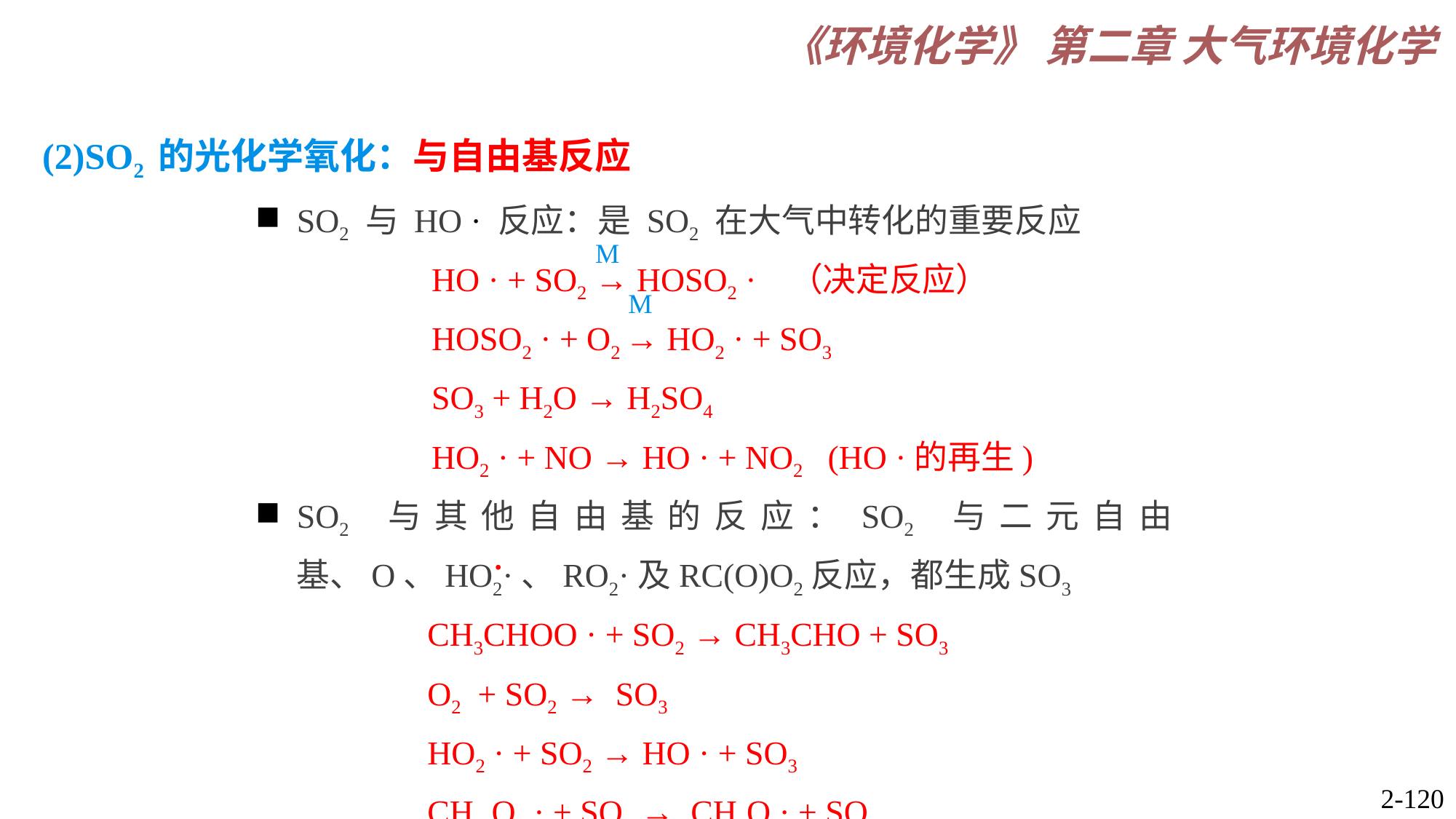

(2)SO2 的光化学氧化：与自由基反应
SO2 与 HO · 反应：是 SO2 在大气中转化的重要反应
                     HO · + SO2 → HOSO2 ·   （决定反应）
                     HOSO2 · + O2 → HO2 · + SO3
                     SO3 + H2O → H2SO4
                     HO2 · + NO → HO · + NO2   (HO ·的再生)
SO2 与其他自由基的反应：SO2 与二元自由基、O、HO2·、RO2·及RC(O)O2反应，都生成SO3
CH3CHOO · + SO2 → CH3CHO + SO3
O2  + SO2 →  SO3
HO2 · + SO2 → HO · + SO3
CH3 O2 · + SO2 →  CH3O · + SO3
 CH3C(O)O2 · + SO2 → CH3C(O)O · + SO3
M
M
  ·
2-120